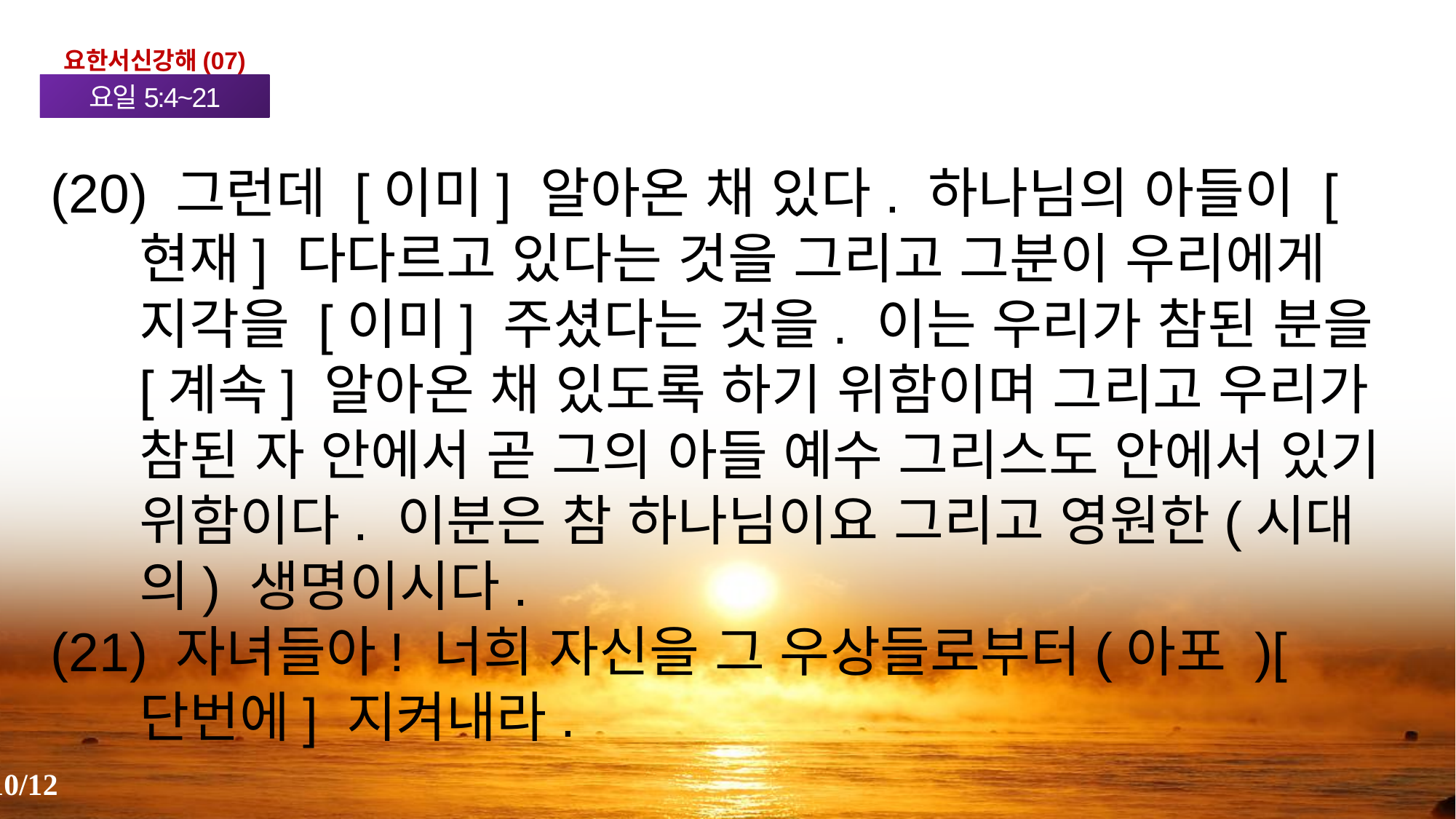

요한서신강해(07)
요일5:4~21

(20) 그런데 [이미] 알아온 채 있다. 하나님의 아들이 [현재] 다다르고 있다는 것을 그리고 그분이 우리에게 지각을 [이미] 주셨다는 것을. 이는 우리가 참된 분을 [계속] 알아온 채 있도록 하기 위함이며 그리고 우리가 참된 자 안에서 곧 그의 아들 예수 그리스도 안에서 있기 위함이다. 이분은 참 하나님이요 그리고 영원한(시대의) 생명이시다.
(21) 자녀들아! 너희 자신을 그 우상들로부터(아포 )[단번에] 지켜내라.